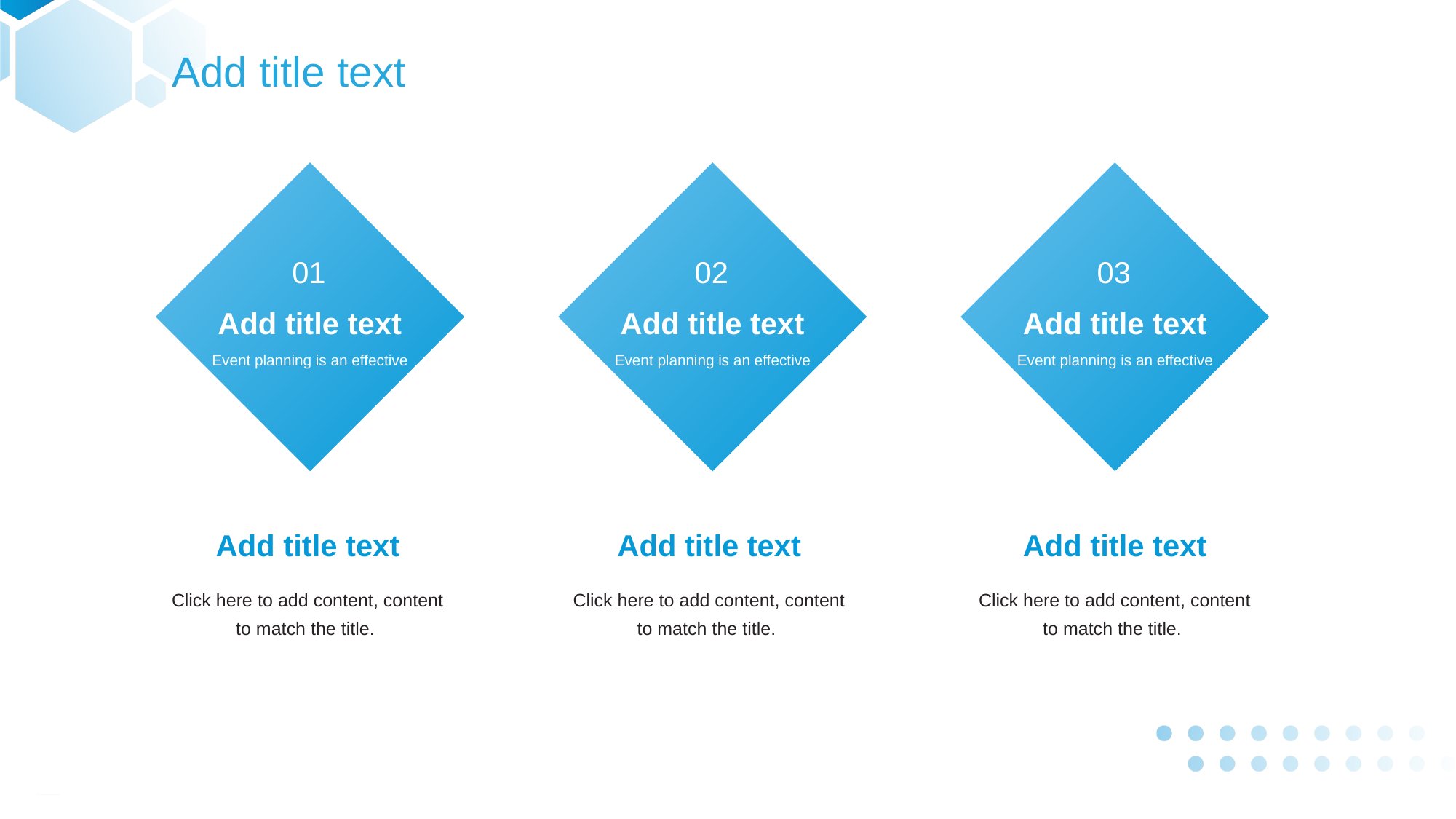

Add title text

01
Add title text
Event planning is an effective
02
03
Add title text
Event planning is an effective
Add title text
Event planning is an effective
Add title text
Add title text
Add title text
Click here to add content, content to match the title.
Click here to add content, content to match the title.
Click here to add content, content to match the title.
PPT下载 http://www.1ppt.com/xiazai/